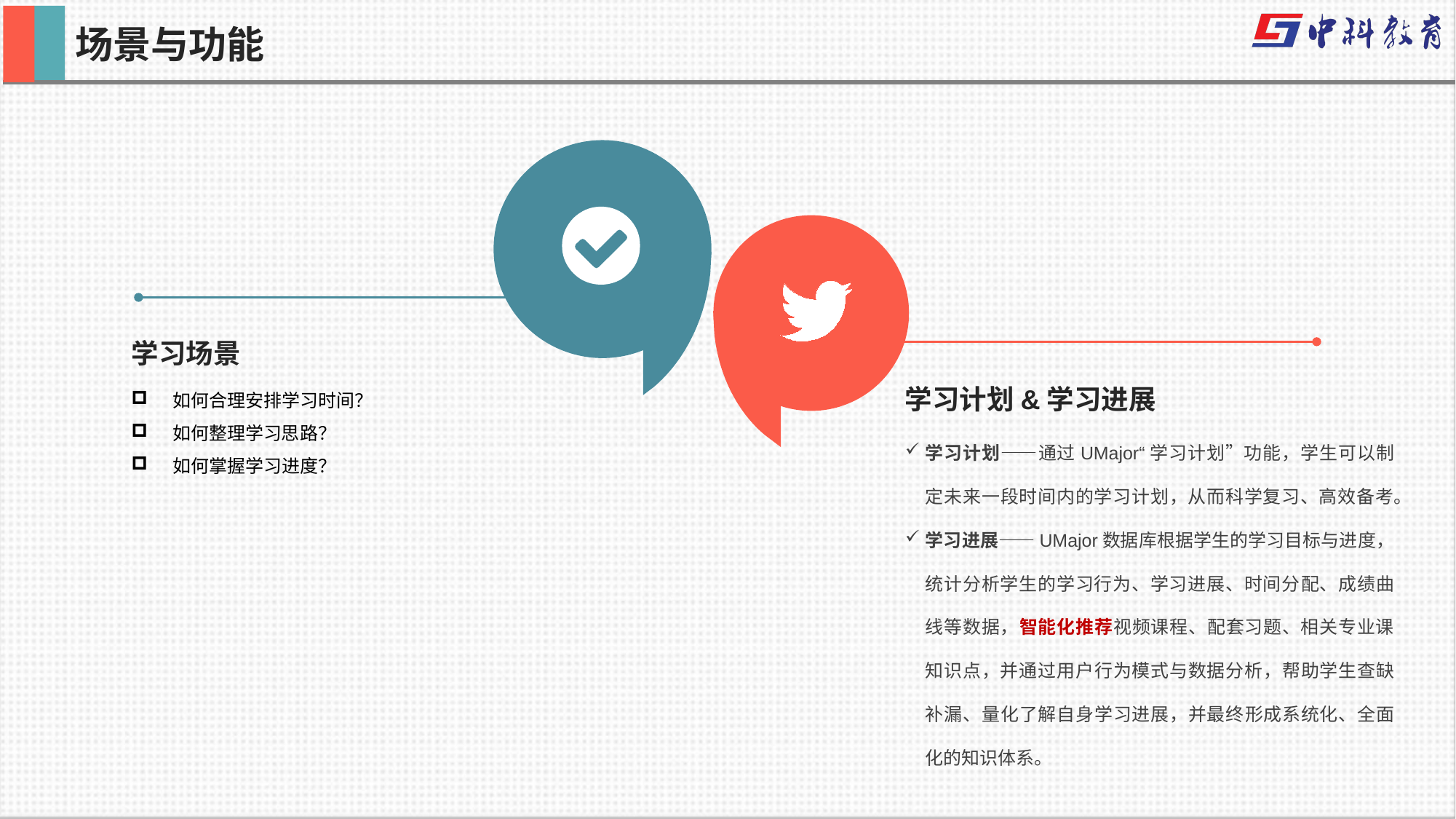

场景与功能

学习场景
如何合理安排学习时间？
如何整理学习思路？
如何掌握学习进度？
学习计划&学习进展
学习计划——通过UMajor“学习计划”功能，学生可以制定未来一段时间内的学习计划，从而科学复习、高效备考。
学习进展——UMajor数据库根据学生的学习目标与进度，统计分析学生的学习行为、学习进展、时间分配、成绩曲线等数据，智能化推荐视频课程、配套习题、相关专业课知识点，并通过用户行为模式与数据分析，帮助学生查缺补漏、量化了解自身学习进展，并最终形成系统化、全面化的知识体系。